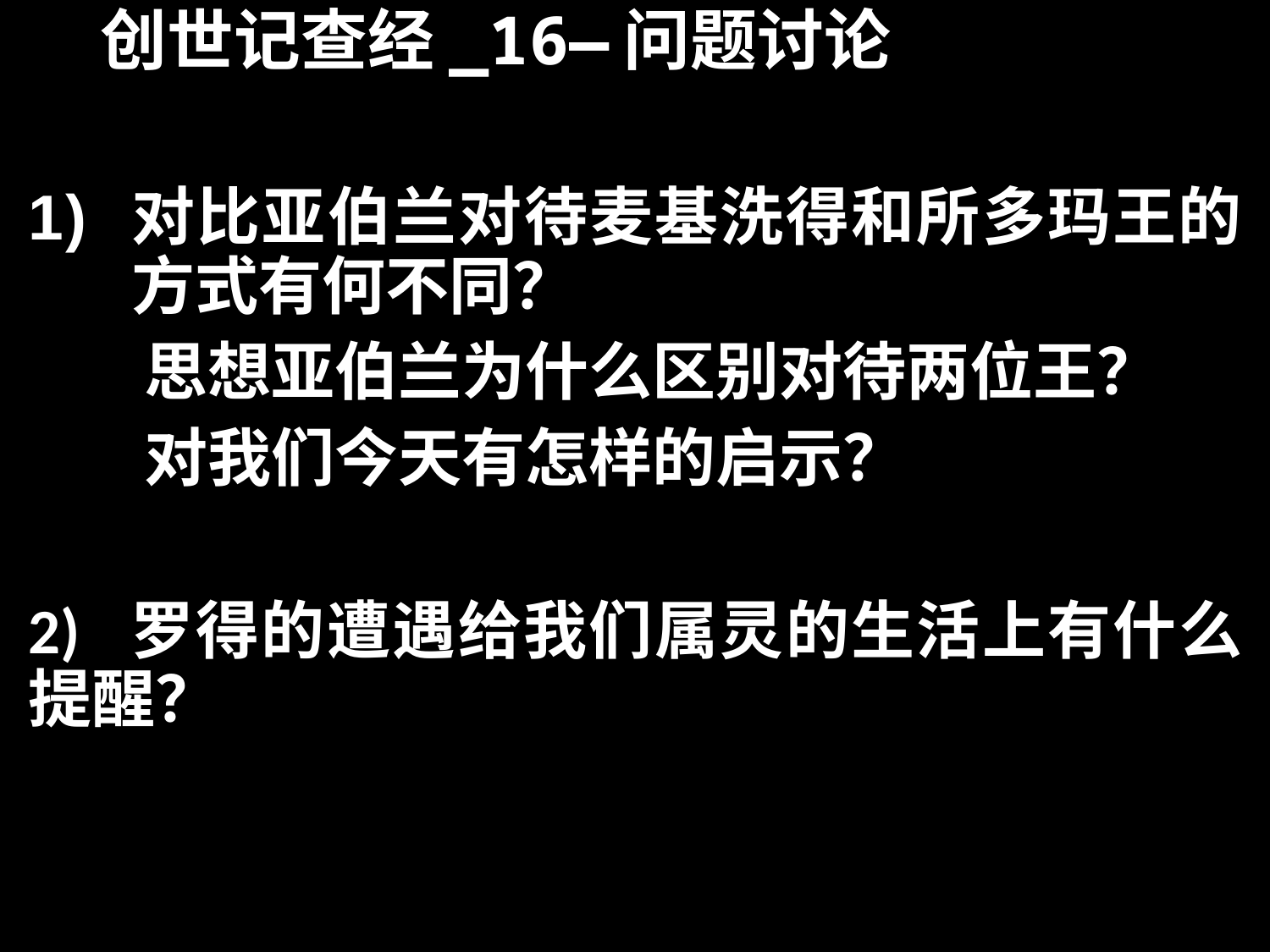

# 创世记查经_16—问题讨论

对比亚伯兰对待麦基洗得和所多玛王的方式有何不同？
       思想亚伯兰为什么区别对待两位王？
       对我们今天有怎样的启示？

2)  罗得的遭遇给我们属灵的生活上有什么提醒？